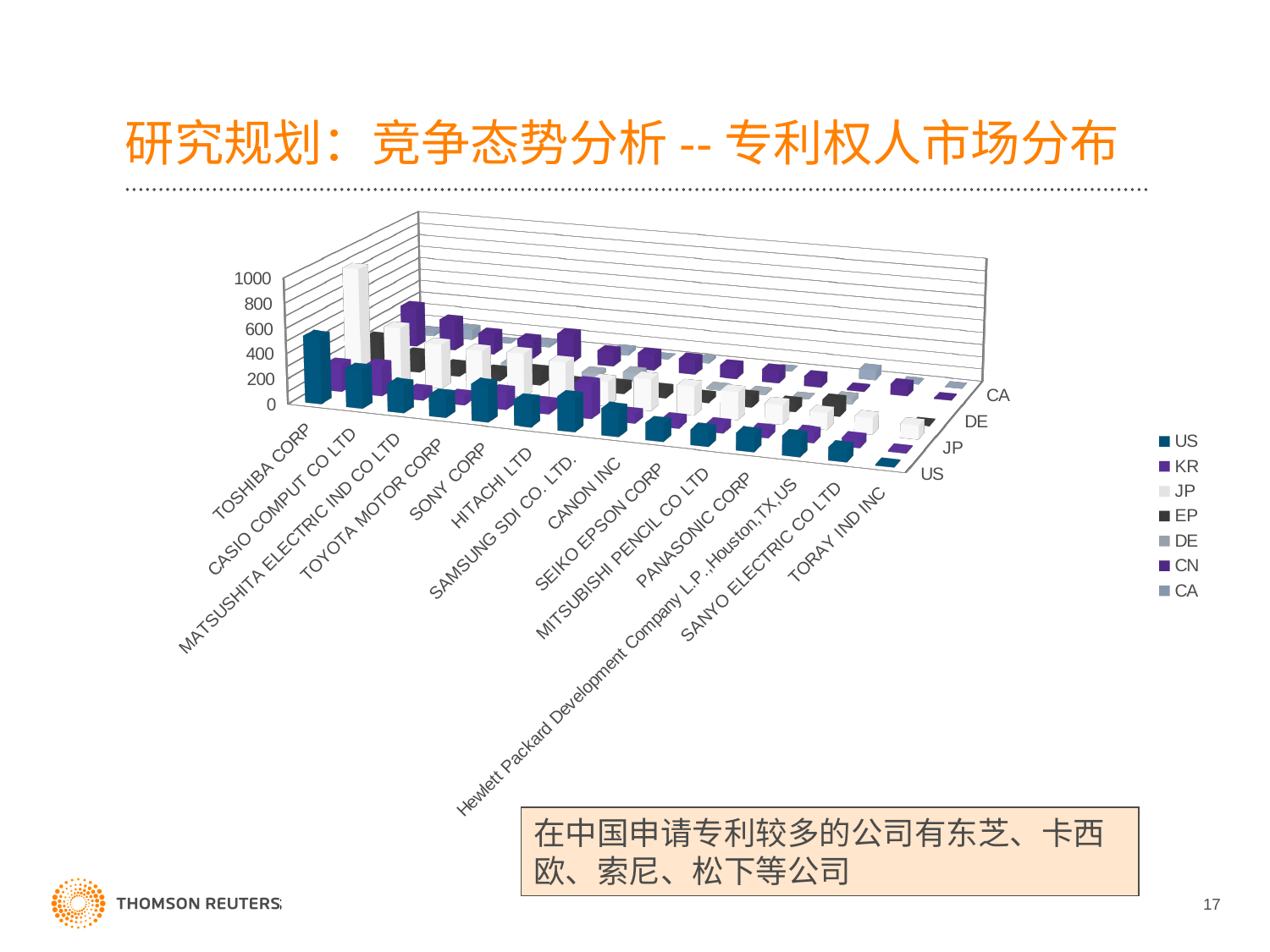

# 研究规划：竞争态势分析--专利权人市场分布

[unsupported chart]

在中国申请专利较多的公司有东芝、卡西欧、索尼、松下等公司
17